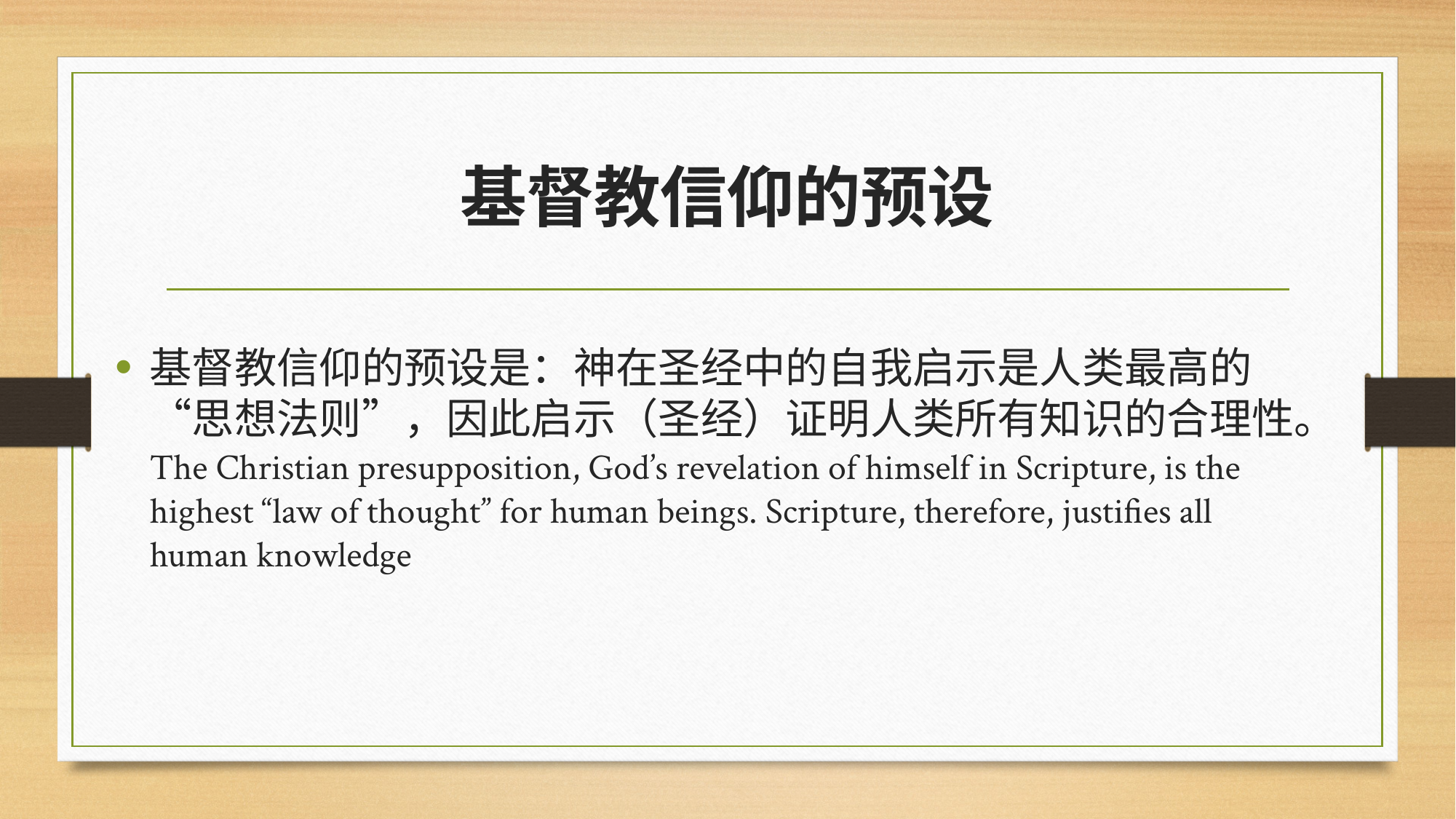

# 基督教信仰的预设

基督教信仰的预设是：神在圣经中的自我启示是人类最高的“思想法则”，因此启示（圣经）证明人类所有知识的合理性。The Christian presupposition, God’s revelation of himself in Scripture, is the highest “law of thought” for human beings. Scripture, therefore, justifies all human knowledge